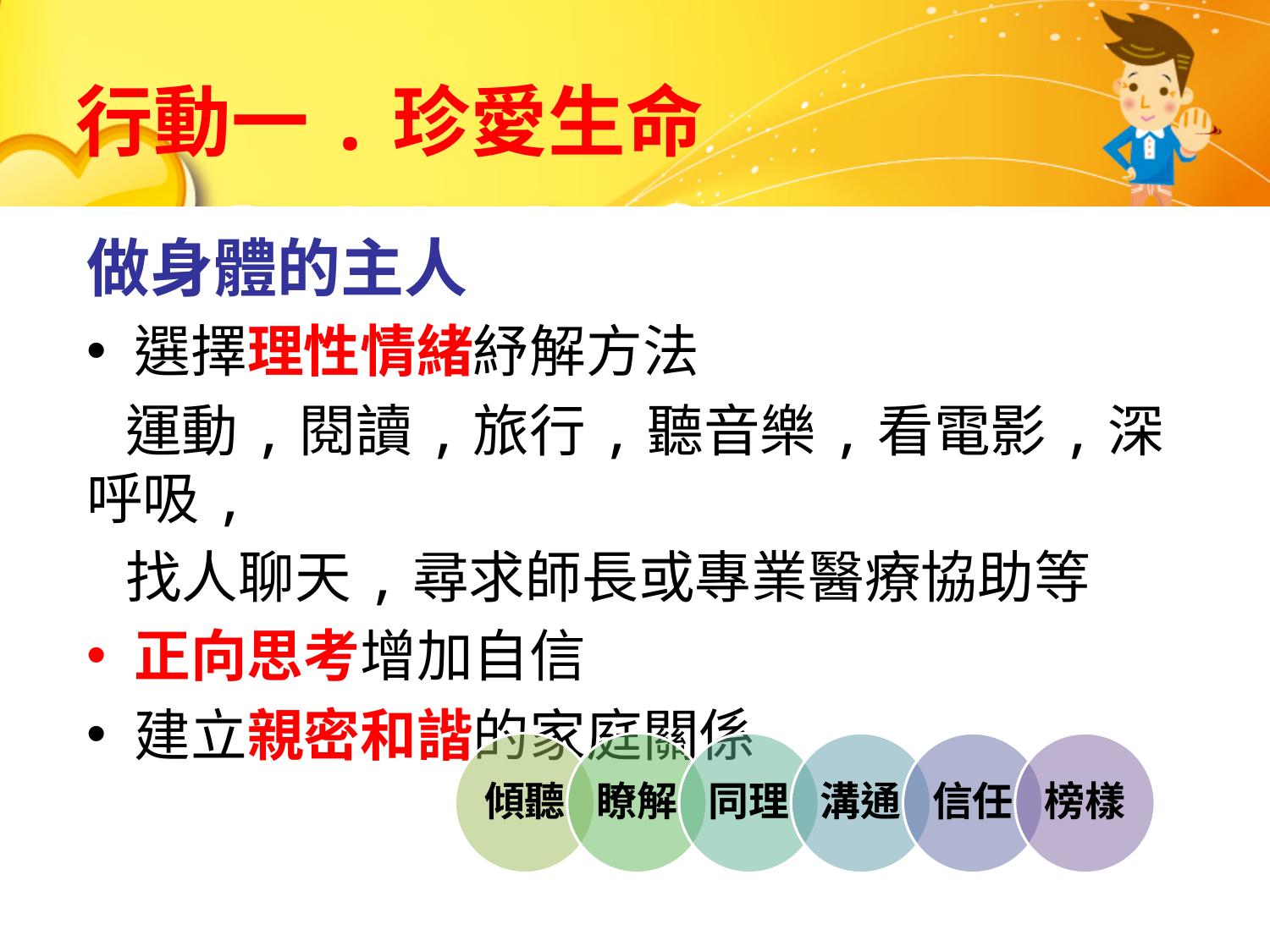

行動一.珍愛生命
做身體的主人
選擇理性情緒紓解方法
  運動,閱讀,旅行,聽音樂,看電影,深呼吸,
  找人聊天,尋求師長或專業醫療協助等
正向思考增加自信
建立親密和諧的家庭關係

傾聽
瞭解
同理
溝通
信任
榜樣